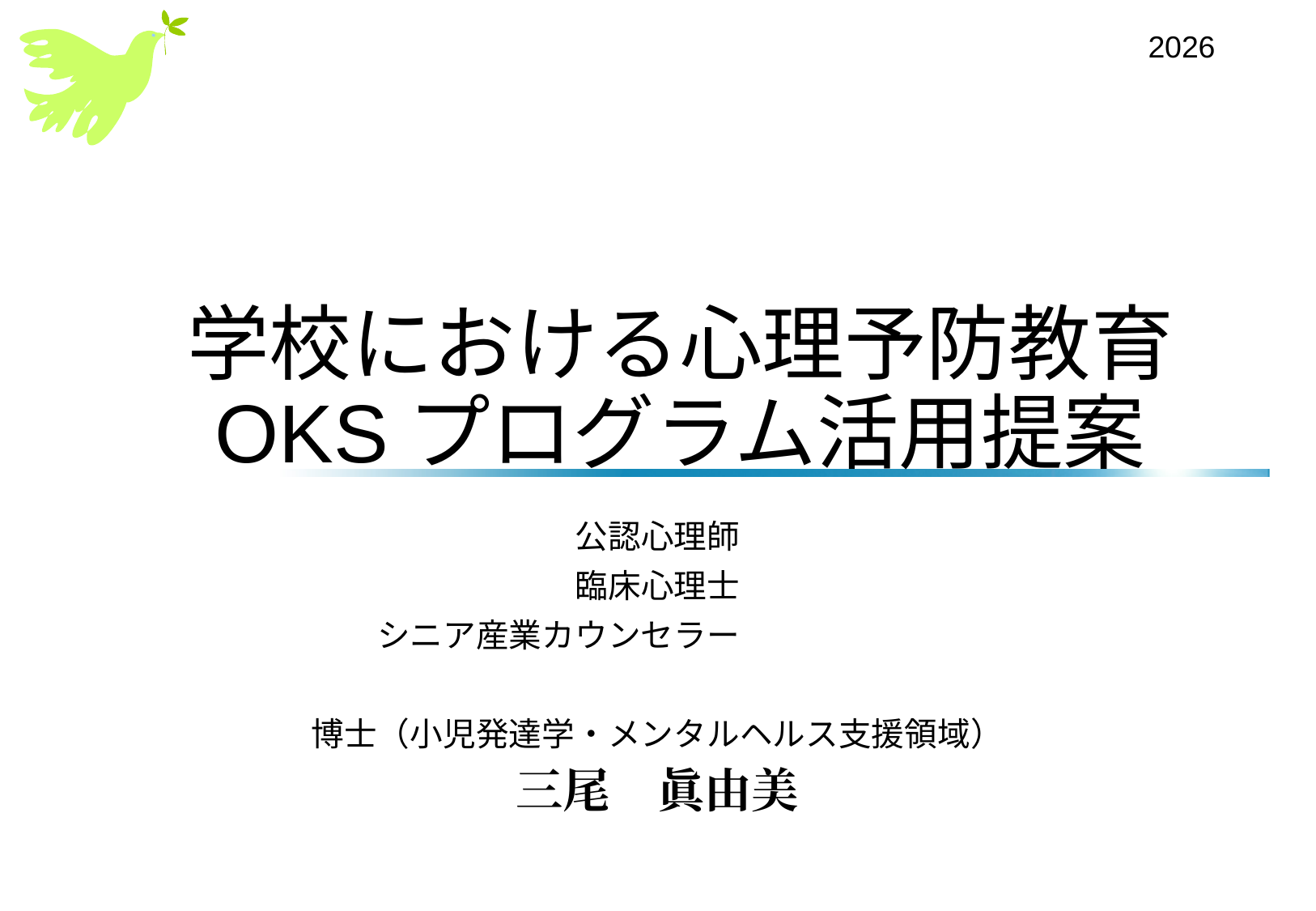

2026
# 学校における心理予防教育 OKSプログラム活用提案
公認心理師
臨床心理士
シニア産業カウンセラー

博士（小児発達学・メンタルヘルス支援領域）
三尾　眞由美